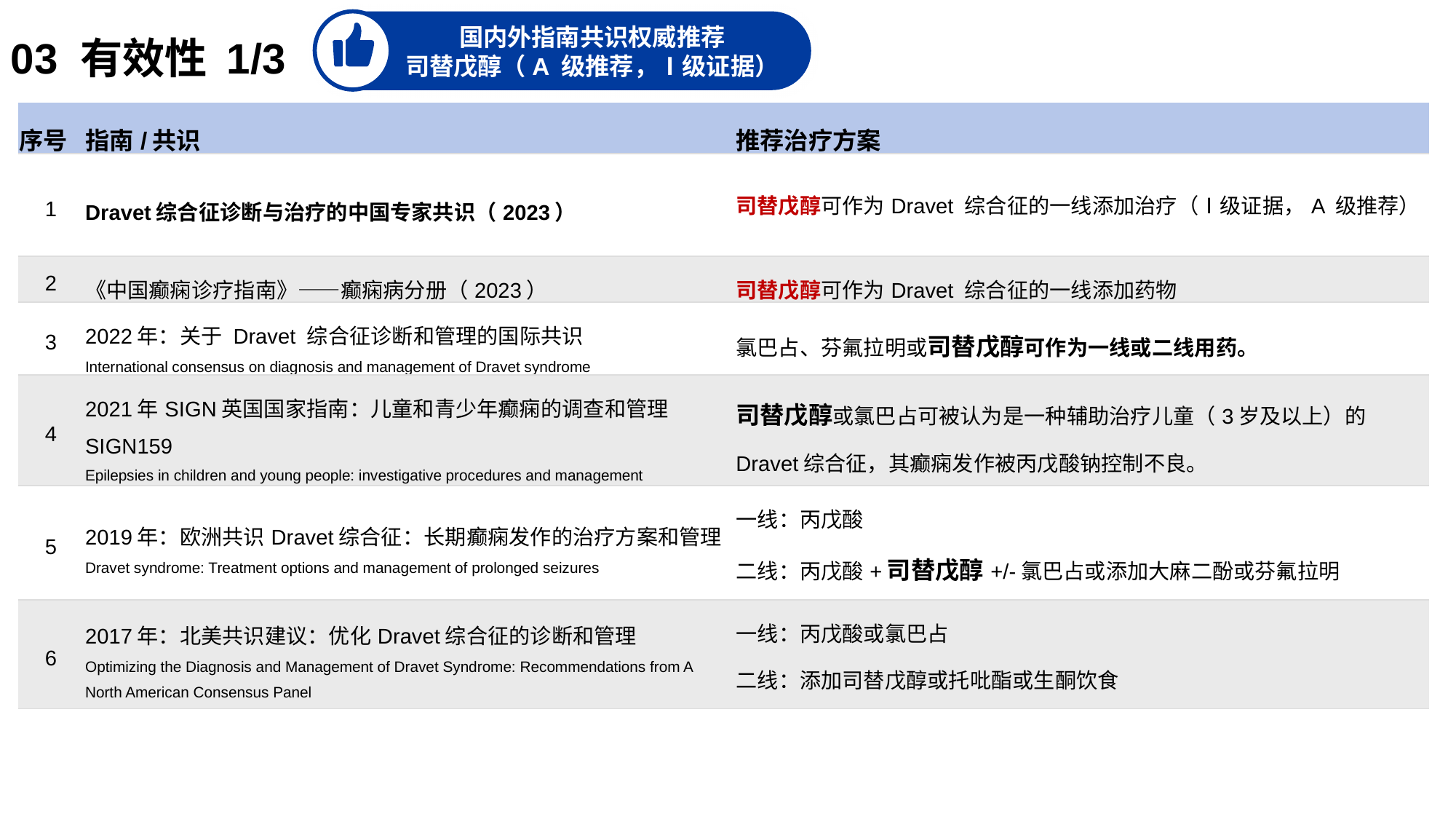

03 有效性 1/3

国内外指南共识权威推荐
司替戊醇（A 级推荐，Ⅰ级证据）

| 序号 | 指南/共识 | 推荐治疗方案 |
| --- | --- | --- |
| 1 | Dravet综合征诊断与治疗的中国专家共识（2023） | 司替戊醇可作为Dravet 综合征的一线添加治疗（Ⅰ级证据，A 级推荐） |
| 2 | 《中国癫痫诊疗指南》——癫痫病分册（2023） | 司替戊醇可作为Dravet 综合征的一线添加药物 |
| 3 | 2022年：关于 Dravet 综合征诊断和管理的国际共识 International consensus on diagnosis and management of Dravet syndrome | 氯巴占、芬氟拉明或司替戊醇可作为一线或二线用药。 |
| 4 | 2021年SIGN英国国家指南：儿童和青少年癫痫的调查和管理 SIGN159 Epilepsies in children and young people: investigative procedures and management | 司替戊醇或氯巴占可被认为是一种辅助治疗儿童（3岁及以上）的Dravet综合征，其癫痫发作被丙戊酸钠控制不良。 |
| 5 | 2019年：欧洲共识Dravet综合征：长期癫痫发作的治疗方案和管理 Dravet syndrome: Treatment options and management of prolonged seizures | 一线：丙戊酸 二线：丙戊酸+司替戊醇+/-氯巴占或添加大麻二酚或芬氟拉明 |
| 6 | 2017年：北美共识建议：优化Dravet综合征的诊断和管理 Optimizing the Diagnosis and Management of Dravet Syndrome: Recommendations from A North American Consensus Panel | 一线：丙戊酸或氯巴占 二线：添加司替戊醇或托吡酯或生酮饮食 |